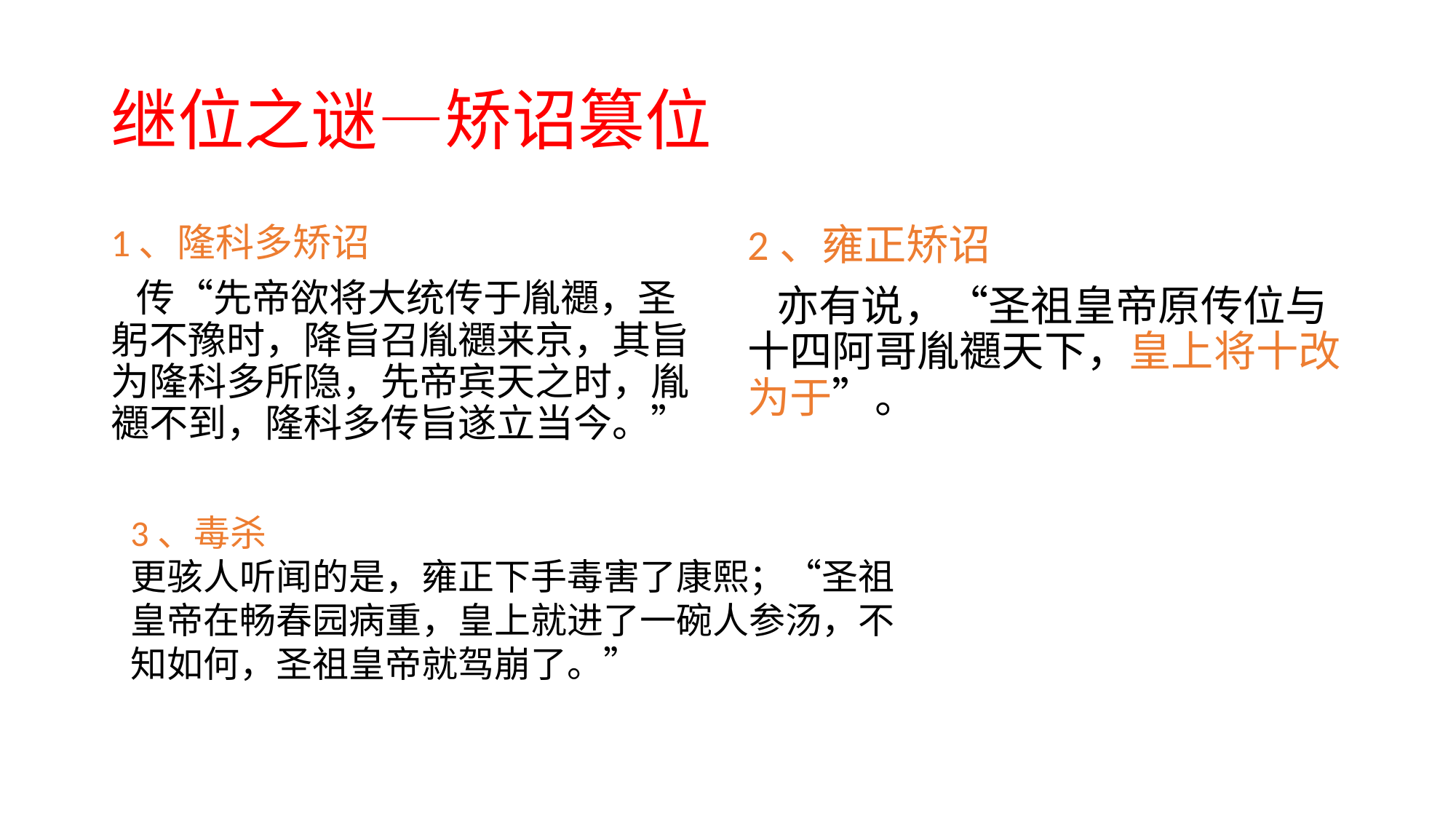

# 继位之谜—矫诏篡位
1、隆科多矫诏
  传“先帝欲将大统传于胤禵，圣躬不豫时，降旨召胤禵来京，其旨为隆科多所隐，先帝宾天之时，胤禵不到，隆科多传旨遂立当今。”

2、雍正矫诏
  亦有说，“圣祖皇帝原传位与十四阿哥胤禵天下，皇上将十改为于”。
3、毒杀
更骇人听闻的是，雍正下手毒害了康熙；“圣祖皇帝在畅春园病重，皇上就进了一碗人参汤，不知如何，圣祖皇帝就驾崩了。”